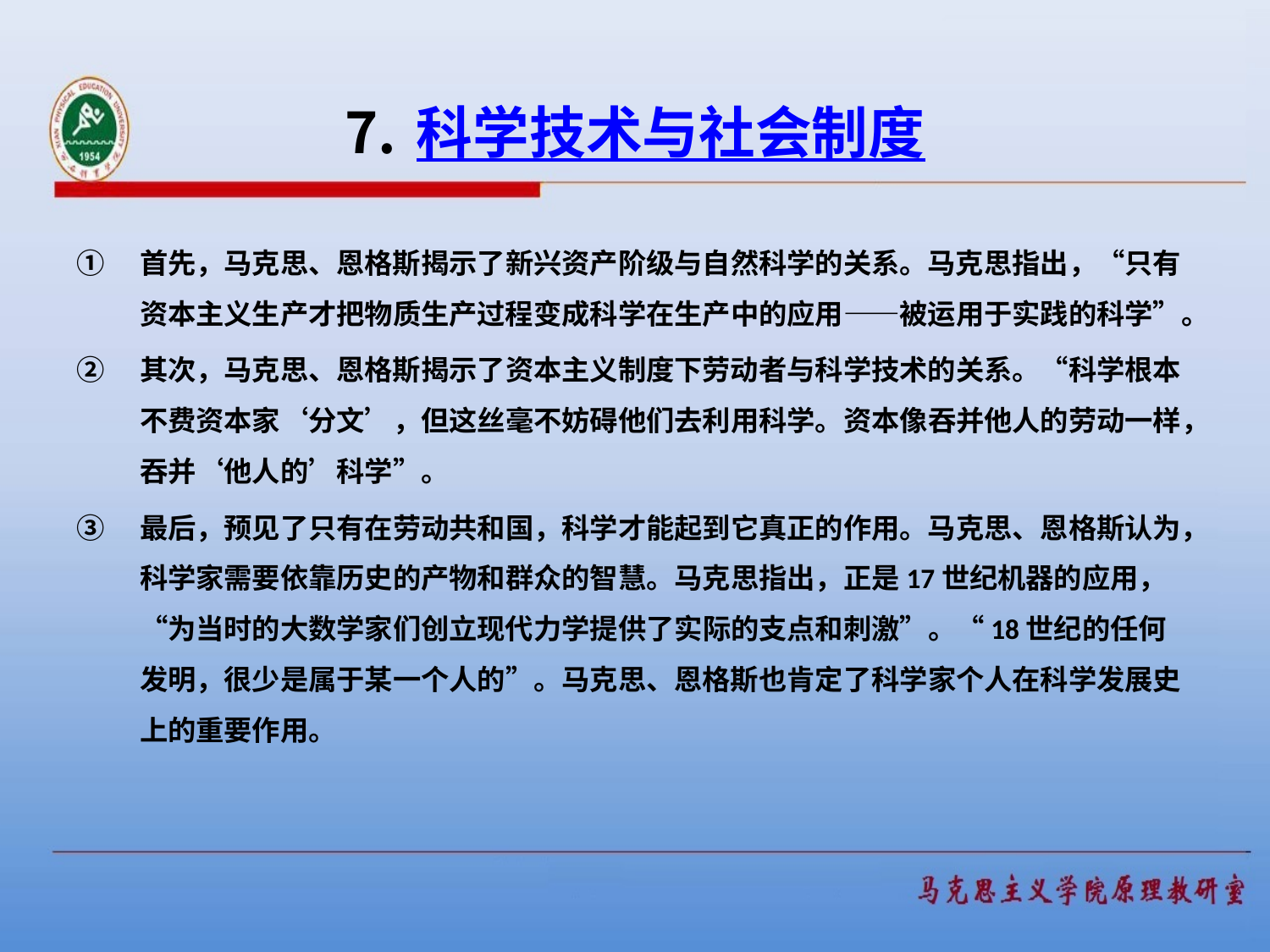

# 科学技术与社会制度
首先，马克思、恩格斯揭示了新兴资产阶级与自然科学的关系。马克思指出，“只有资本主义生产才把物质生产过程变成科学在生产中的应用——被运用于实践的科学”。
其次，马克思、恩格斯揭示了资本主义制度下劳动者与科学技术的关系。“科学根本不费资本家‘分文’，但这丝毫不妨碍他们去利用科学。资本像吞并他人的劳动一样，吞并‘他人的’科学”。
最后，预见了只有在劳动共和国，科学才能起到它真正的作用。马克思、恩格斯认为，科学家需要依靠历史的产物和群众的智慧。马克思指出，正是17世纪机器的应用，“为当时的大数学家们创立现代力学提供了实际的支点和刺激”。“18世纪的任何发明，很少是属于某一个人的”。马克思、恩格斯也肯定了科学家个人在科学发展史上的重要作用。